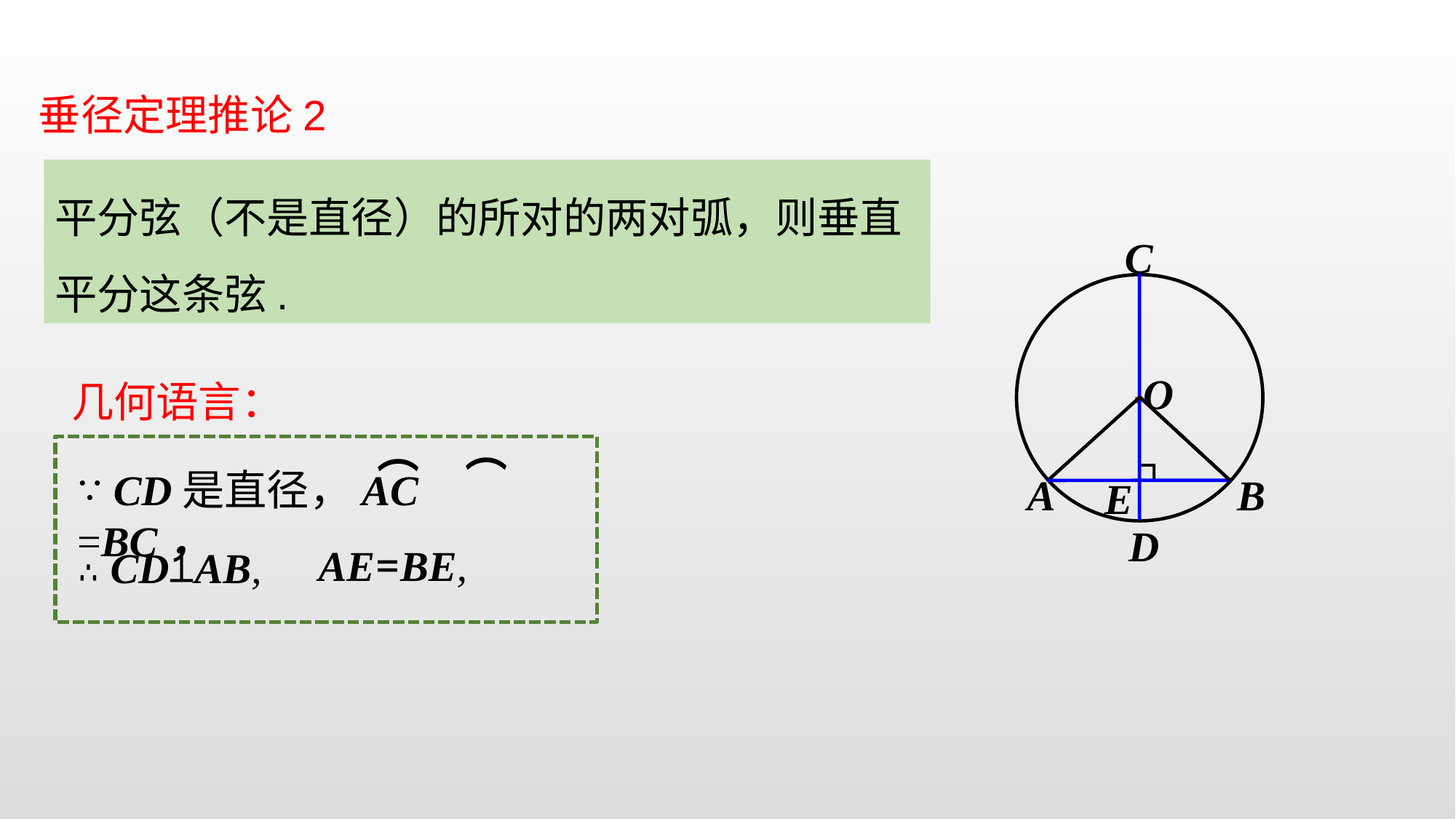

垂径定理推论2
平分弦（不是直径）的所对的两对弧，则垂直平分这条弦.
C

·
O

A
B

E

D
几何语言：

⌒
⌒
∵ CD是直径，AC =BC，
 AE=BE,
∴ CD⊥AB,